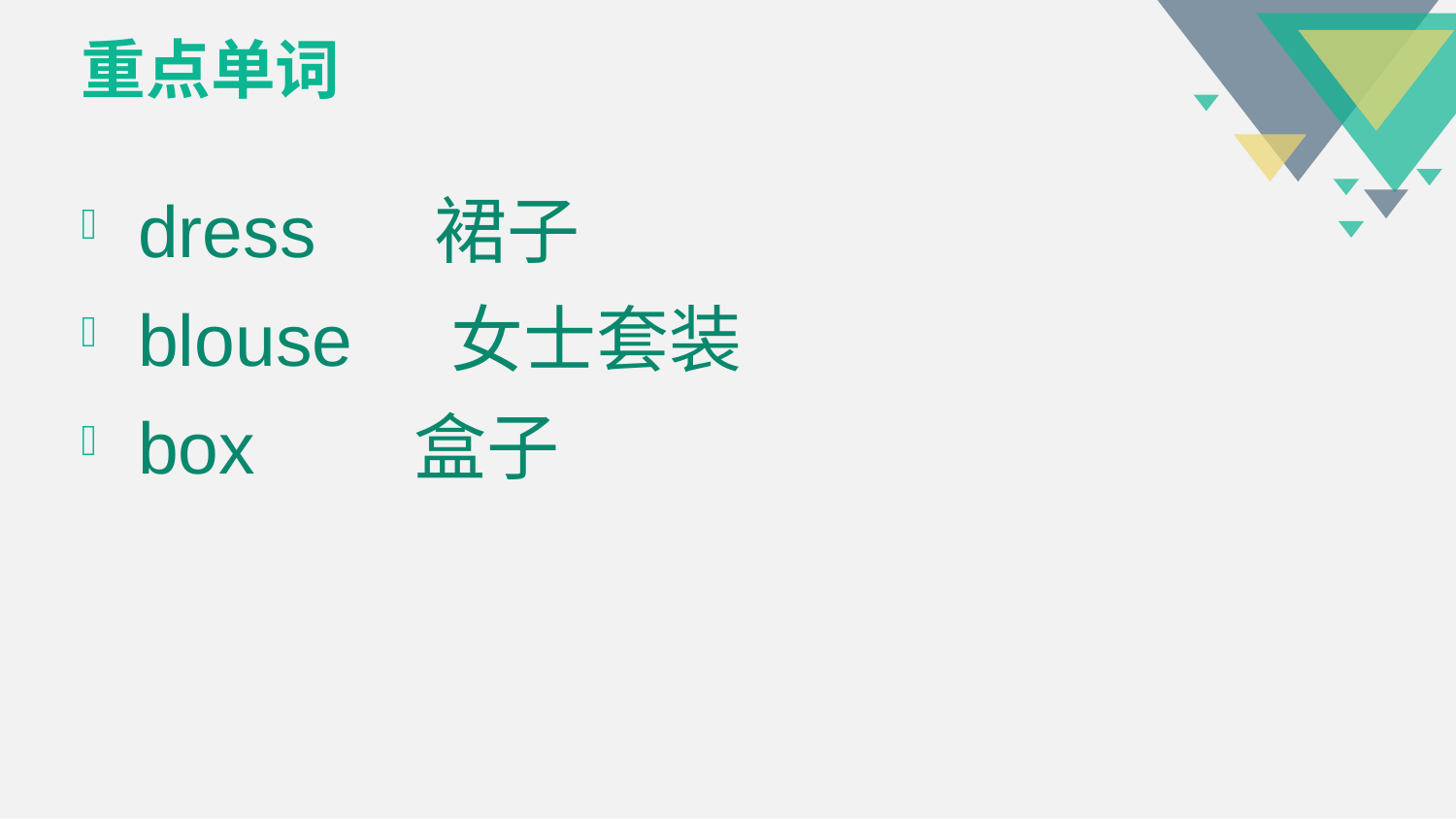

# 重点单词
dress     裙子
blouse    女士套装
box       盒子